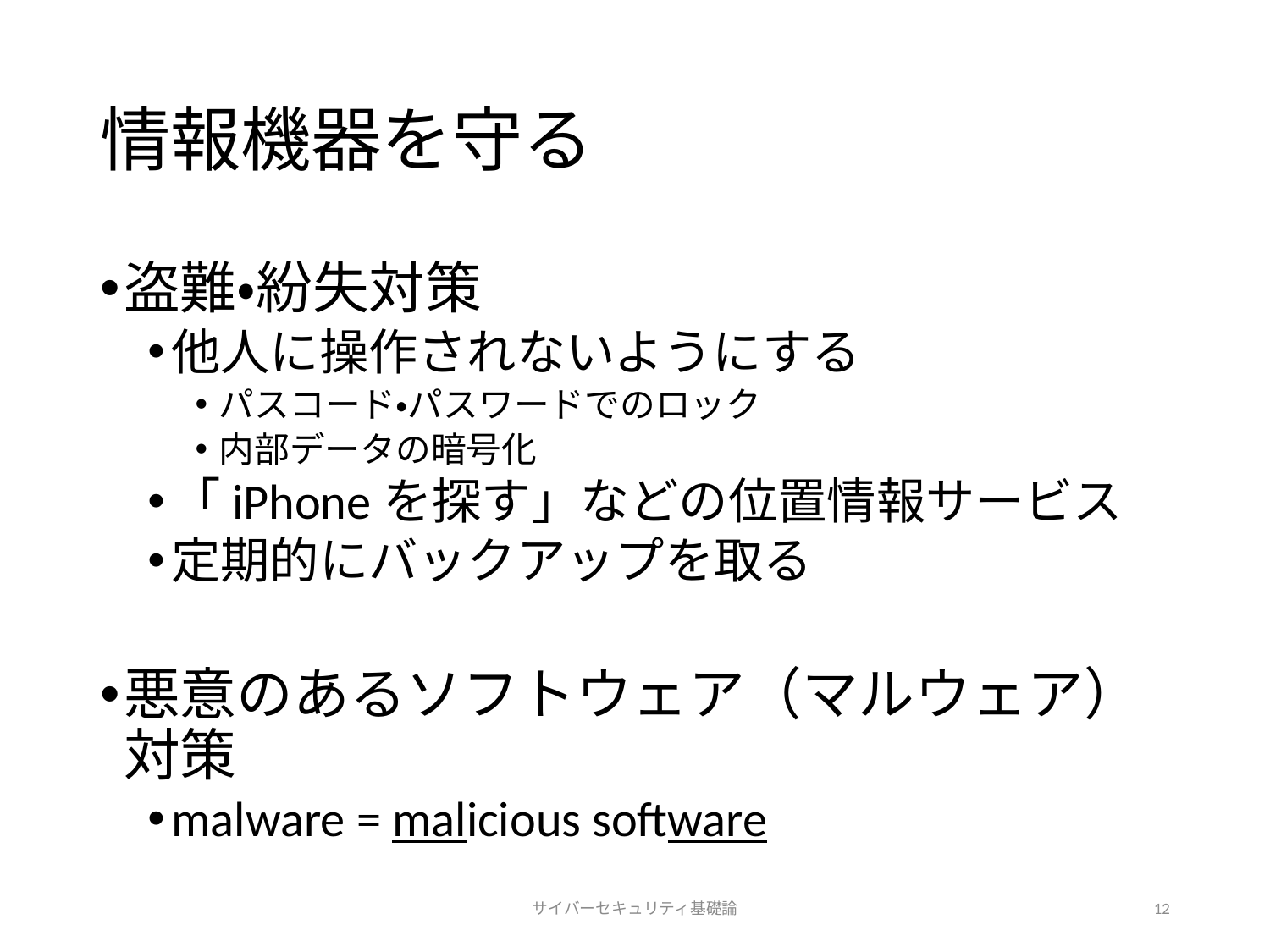

# 情報機器を守る
盗難・紛失対策
他人に操作されないようにする
パスコード・パスワードでのロック
内部データの暗号化
「iPhoneを探す」などの位置情報サービス
定期的にバックアップを取る

悪意のあるソフトウェア（マルウェア）対策
malware = malicious software
サイバーセキュリティ基礎論
12